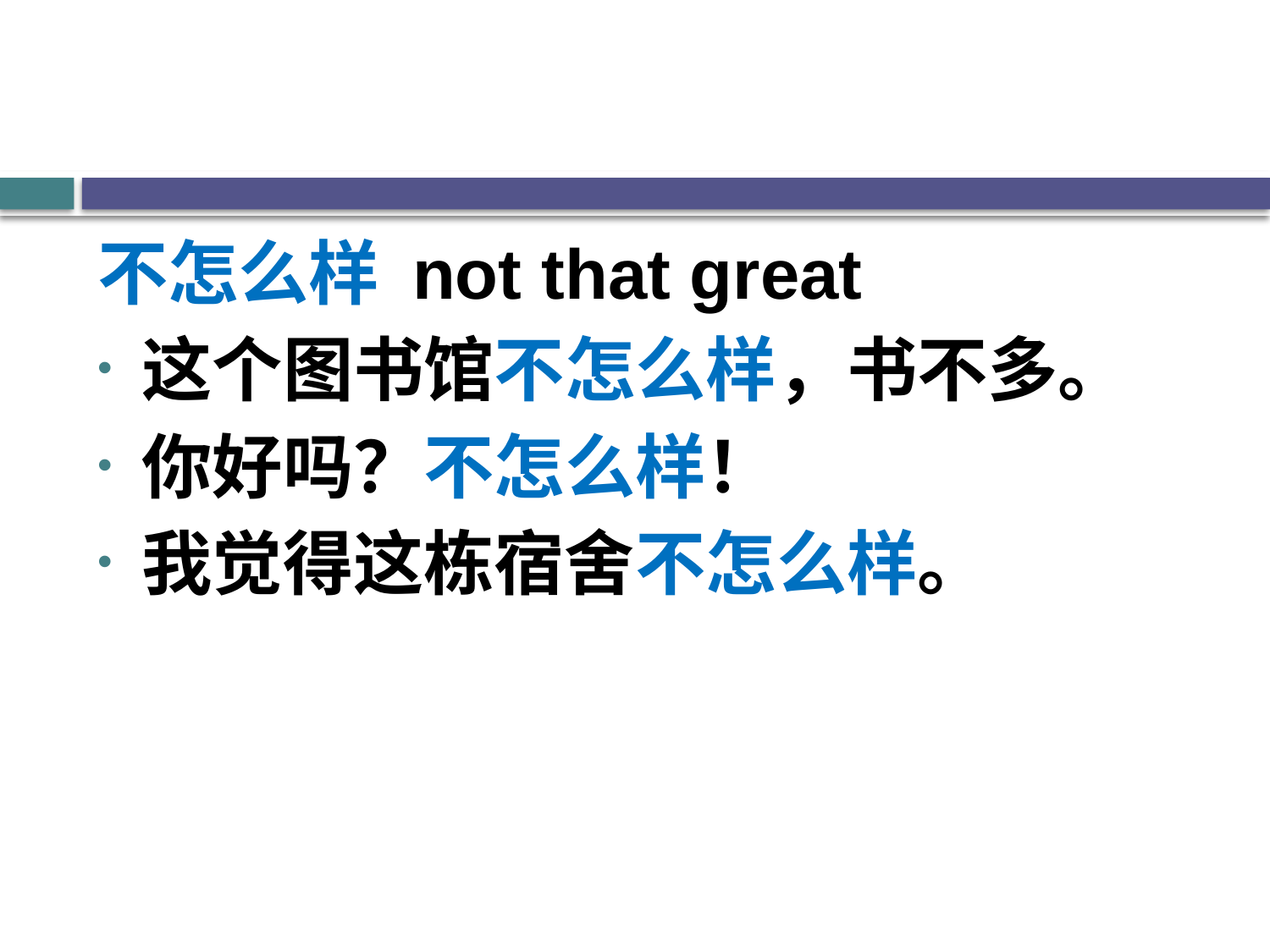

不怎么样 not that great
这个图书馆不怎么样，书不多。
你好吗？不怎么样！
我觉得这栋宿舍不怎么样。